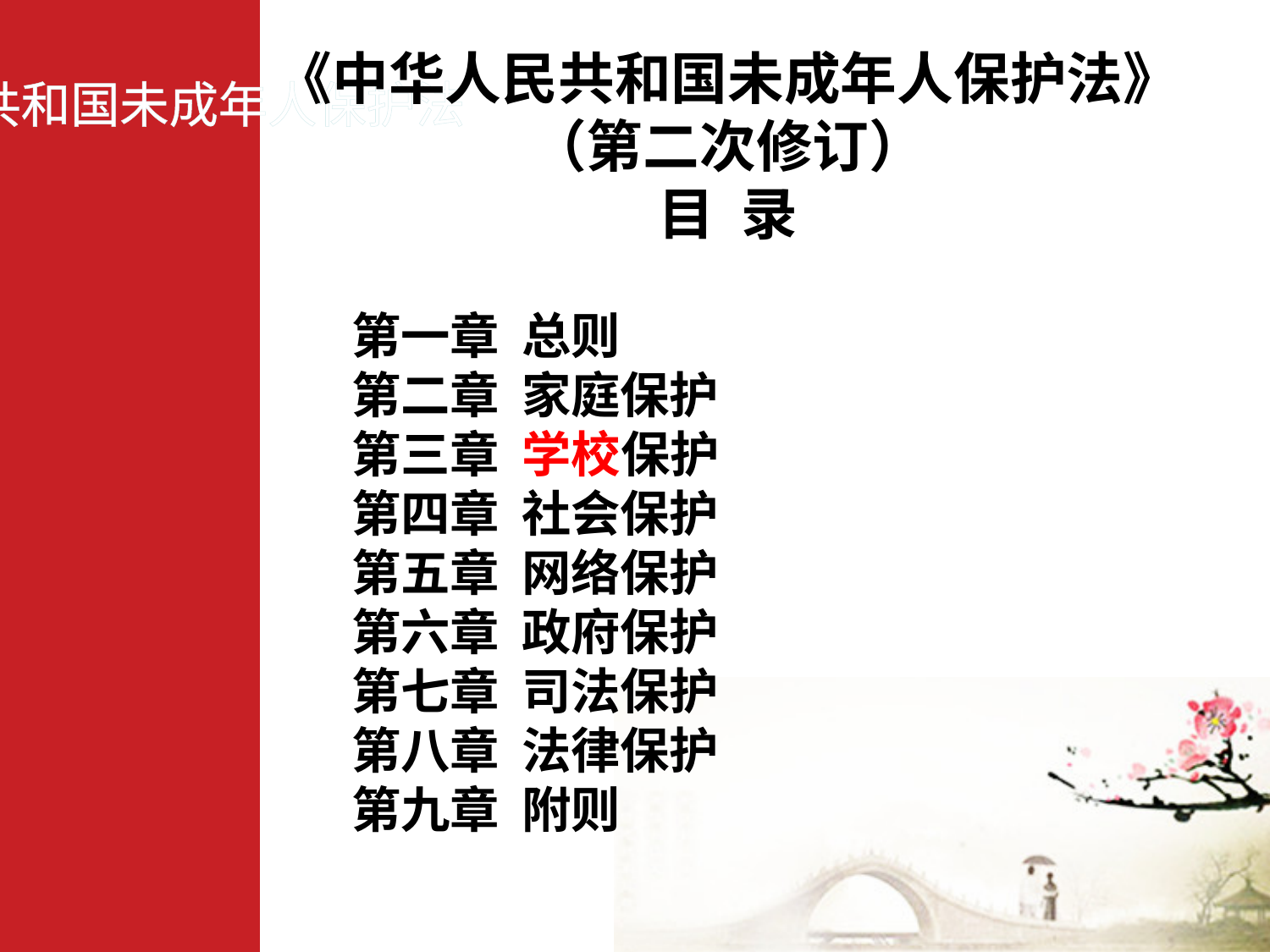

《中华人民共和国未成年人保护法》
（第二次修订）
目  录

      第一章  总则
      第二章  家庭保护
      第三章  学校保护
      第四章  社会保护
      第五章  网络保护
      第六章  政府保护
      第七章  司法保护
      第八章  法律保护
      第九章  附则
中华人民共和国未成年人保护法